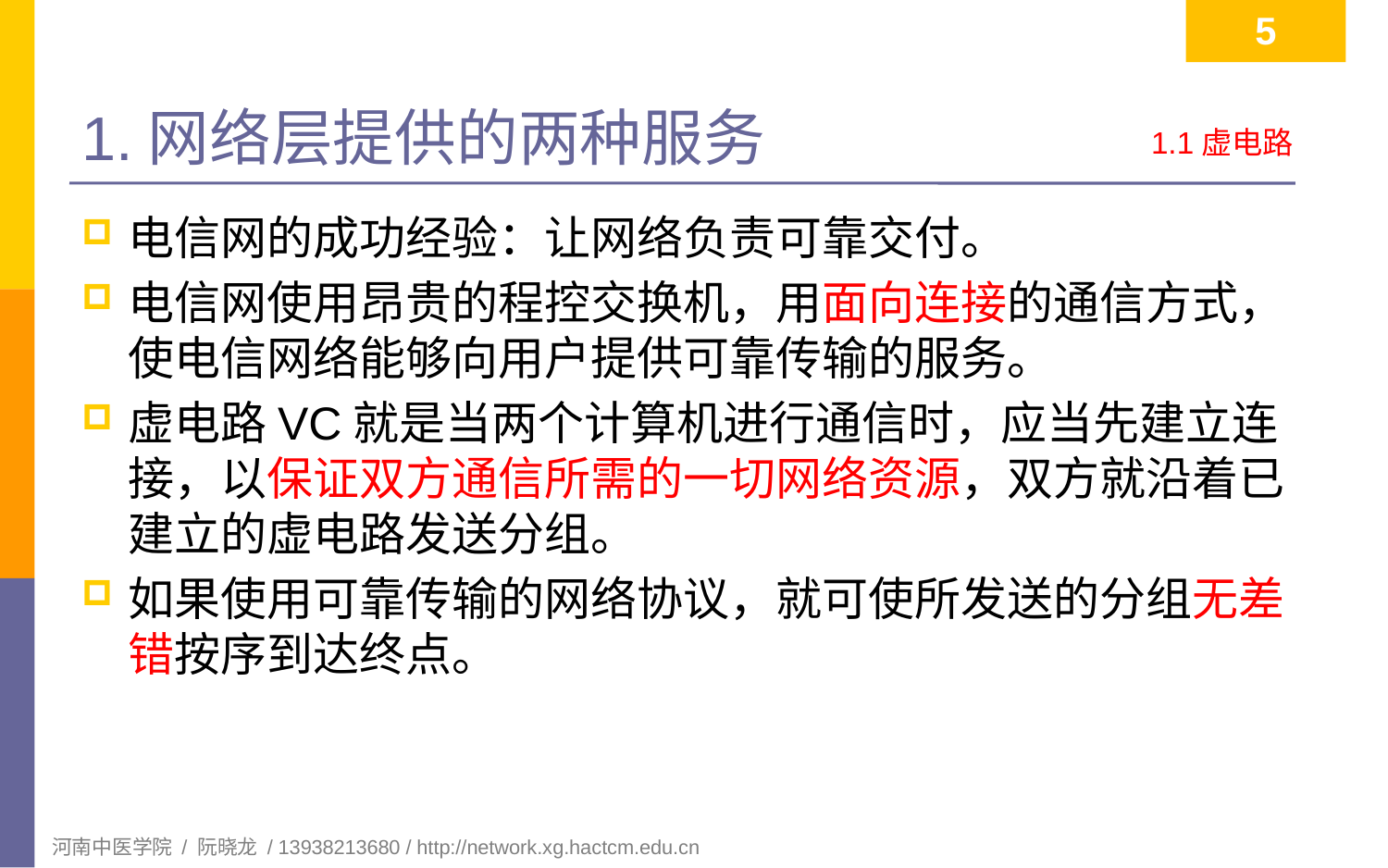

5
# 1.网络层提供的两种服务
1.1虚电路
电信网的成功经验：让网络负责可靠交付。
电信网使用昂贵的程控交换机，用面向连接的通信方式，使电信网络能够向用户提供可靠传输的服务。
虚电路VC就是当两个计算机进行通信时，应当先建立连接，以保证双方通信所需的一切网络资源，双方就沿着已建立的虚电路发送分组。
如果使用可靠传输的网络协议，就可使所发送的分组无差错按序到达终点。